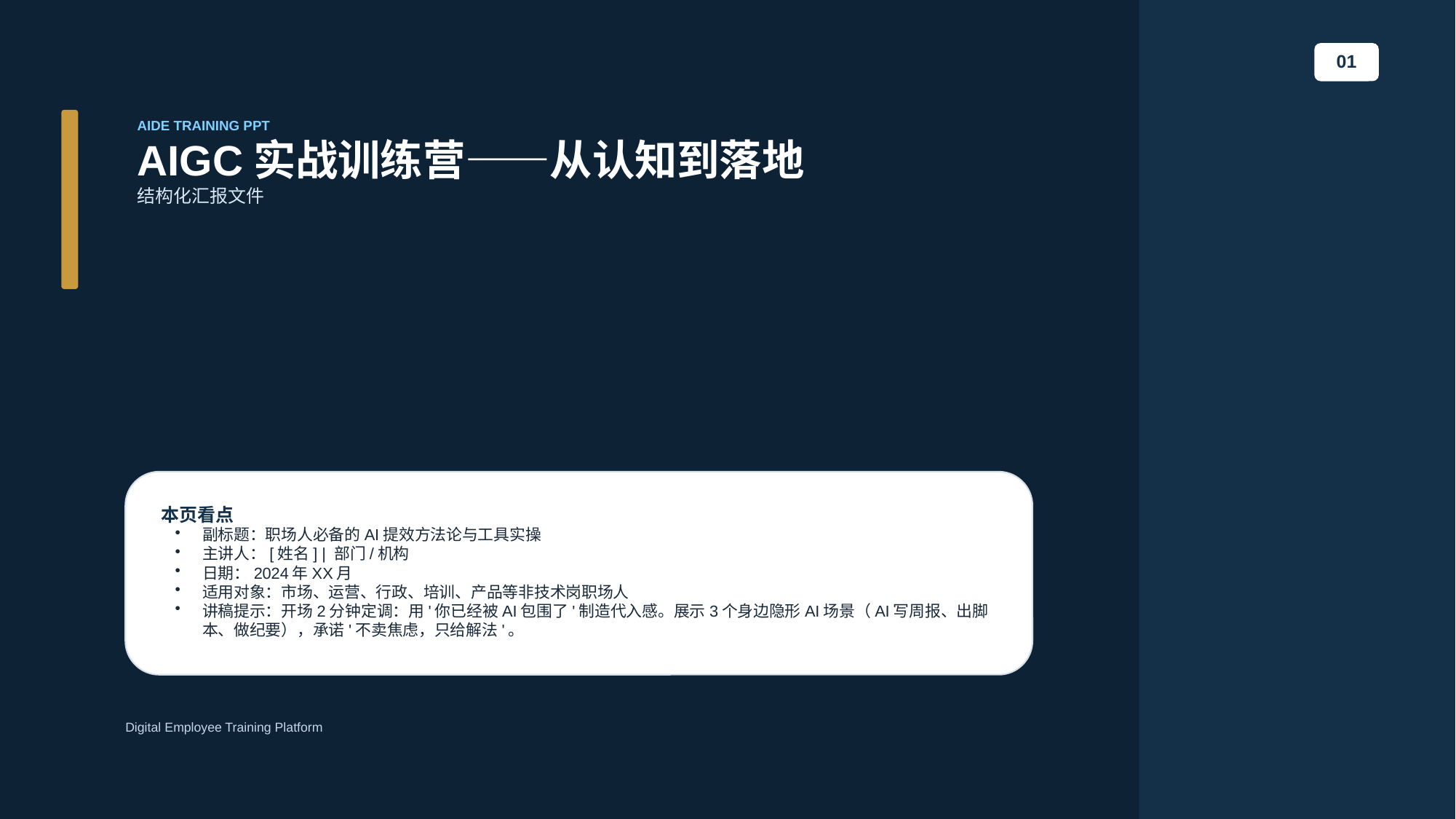

01

AIDE TRAINING PPT
AIGC实战训练营——从认知到落地
结构化汇报文件
本页看点
副标题：职场人必备的AI提效方法论与工具实操
主讲人：[姓名] | 部门/机构
日期：2024年XX月
适用对象：市场、运营、行政、培训、产品等非技术岗职场人
讲稿提示：开场2分钟定调：用'你已经被AI包围了'制造代入感。展示3个身边隐形AI场景（AI写周报、出脚本、做纪要），承诺'不卖焦虑，只给解法'。
Digital Employee Training Platform